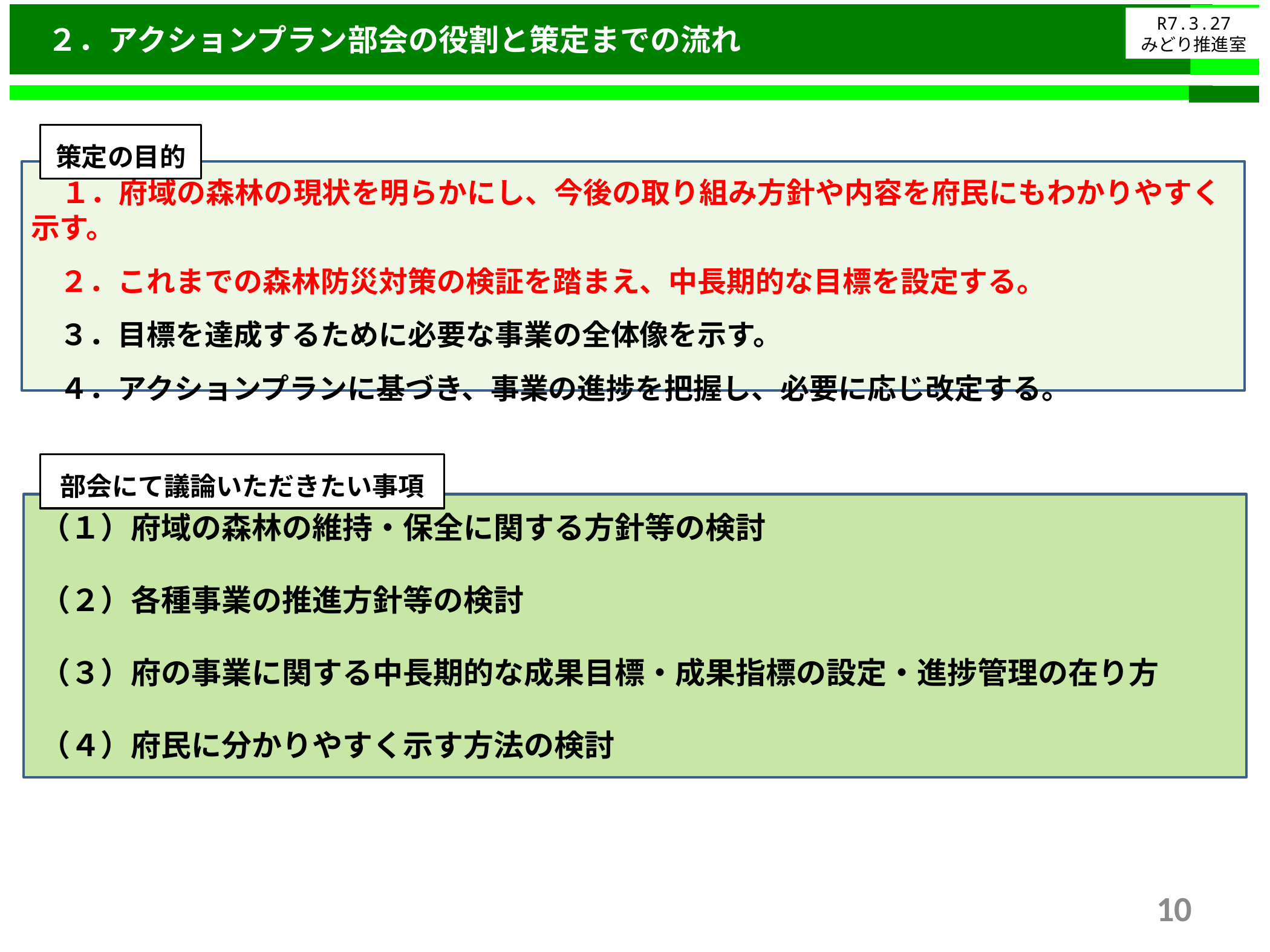

２．アクションプラン部会の役割と策定までの流れ

R7.3.27
みどり推進室
事前③
策定の目的

　１．府域の森林の現状を明らかにし、今後の取り組み方針や内容を府民にもわかりやすく示す。

　２．これまでの森林防災対策の検証を踏まえ、中長期的な目標を設定する。

　３．目標を達成するために必要な事業の全体像を示す。

　４．アクションプランに基づき、事業の進捗を把握し、必要に応じ改定する。
部会にて議論いただきたい事項

（１）府域の森林の維持・保全に関する方針等の検討

（２）各種事業の推進方針等の検討

（３）府の事業に関する中長期的な成果目標・成果指標の設定・進捗管理の在り方

（４）府民に分かりやすく示す方法の検討

10